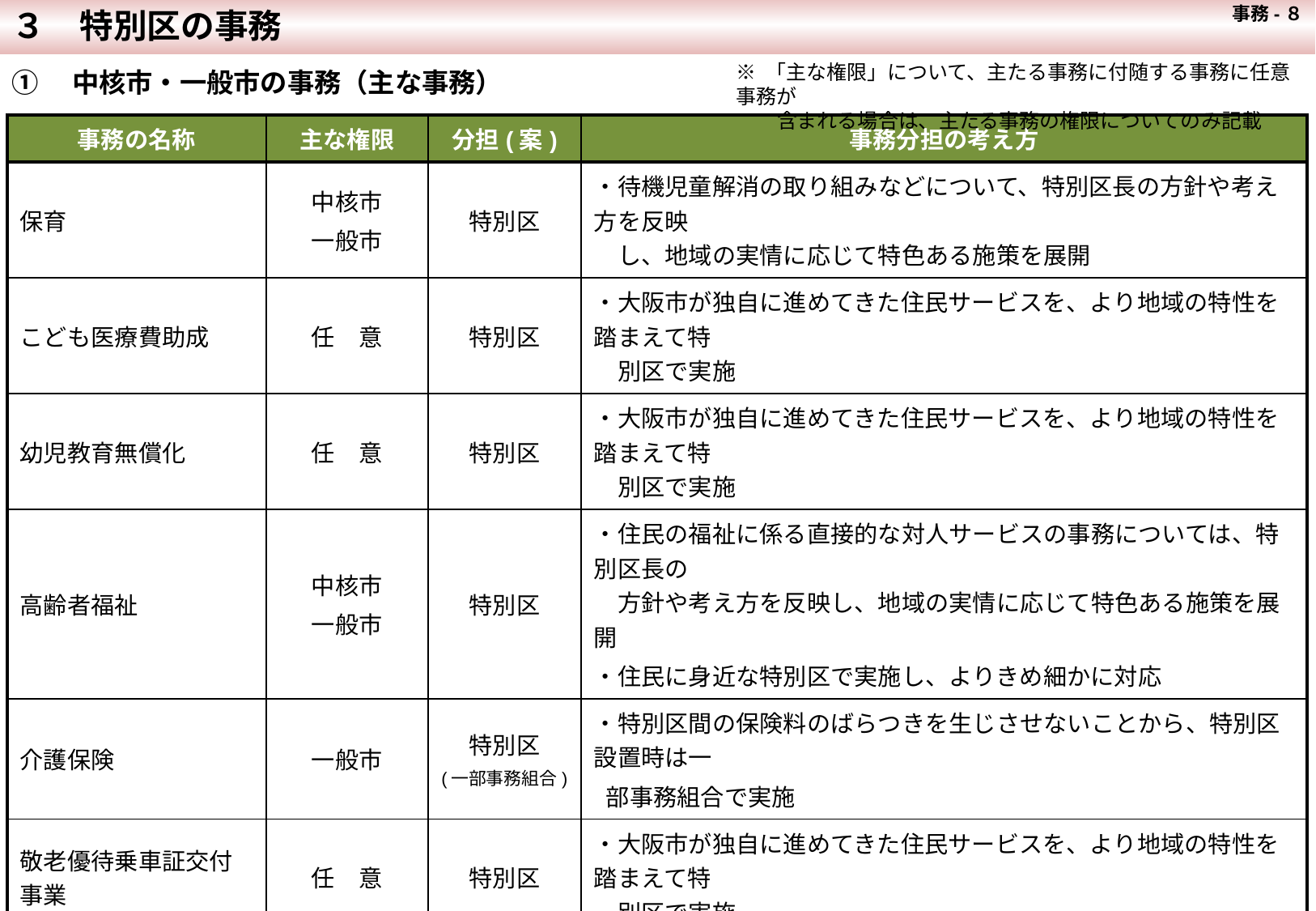

３　特別区の事務
 事務-８
①　中核市・一般市の事務（主な事務）
※ 「主な権限」について、主たる事務に付随する事務に任意事務が
　　含まれる場合は、主たる事務の権限についてのみ記載
| 事務の名称 | 主な権限 | 分担(案) | 事務分担の考え方 |
| --- | --- | --- | --- |
| 保育 | 中核市 一般市 | 特別区 | ・待機児童解消の取り組みなどについて、特別区長の方針や考え方を反映 　し、地域の実情に応じて特色ある施策を展開 |
| こども医療費助成 | 任　意 | 特別区 | ・大阪市が独自に進めてきた住民サービスを、より地域の特性を踏まえて特 　別区で実施 |
| 幼児教育無償化 | 任　意 | 特別区 | ・大阪市が独自に進めてきた住民サービスを、より地域の特性を踏まえて特 　別区で実施 |
| 高齢者福祉 | 中核市 一般市 | 特別区 | ・住民の福祉に係る直接的な対人サービスの事務については、特別区長の 　方針や考え方を反映し、地域の実情に応じて特色ある施策を展開 ・住民に身近な特別区で実施し、よりきめ細かに対応 |
| 介護保険 | 一般市 | 特別区 (一部事務組合) | ・特別区間の保険料のばらつきを生じさせないことから、特別区設置時は一　 部事務組合で実施 |
| 敬老優待乗車証交付事業 | 任　意 | 特別区 | ・大阪市が独自に進めてきた住民サービスを、より地域の特性を踏まえて特 　別区で実施 |
| 国民健康保険 | 一般市 | 特別区 | ・平成30年度から国民健康保険が広域化され、都道府県が財政運営の 　責任主体となり、その運営方針のもと各市町村は事業実施するため、特 　別区で実施 |